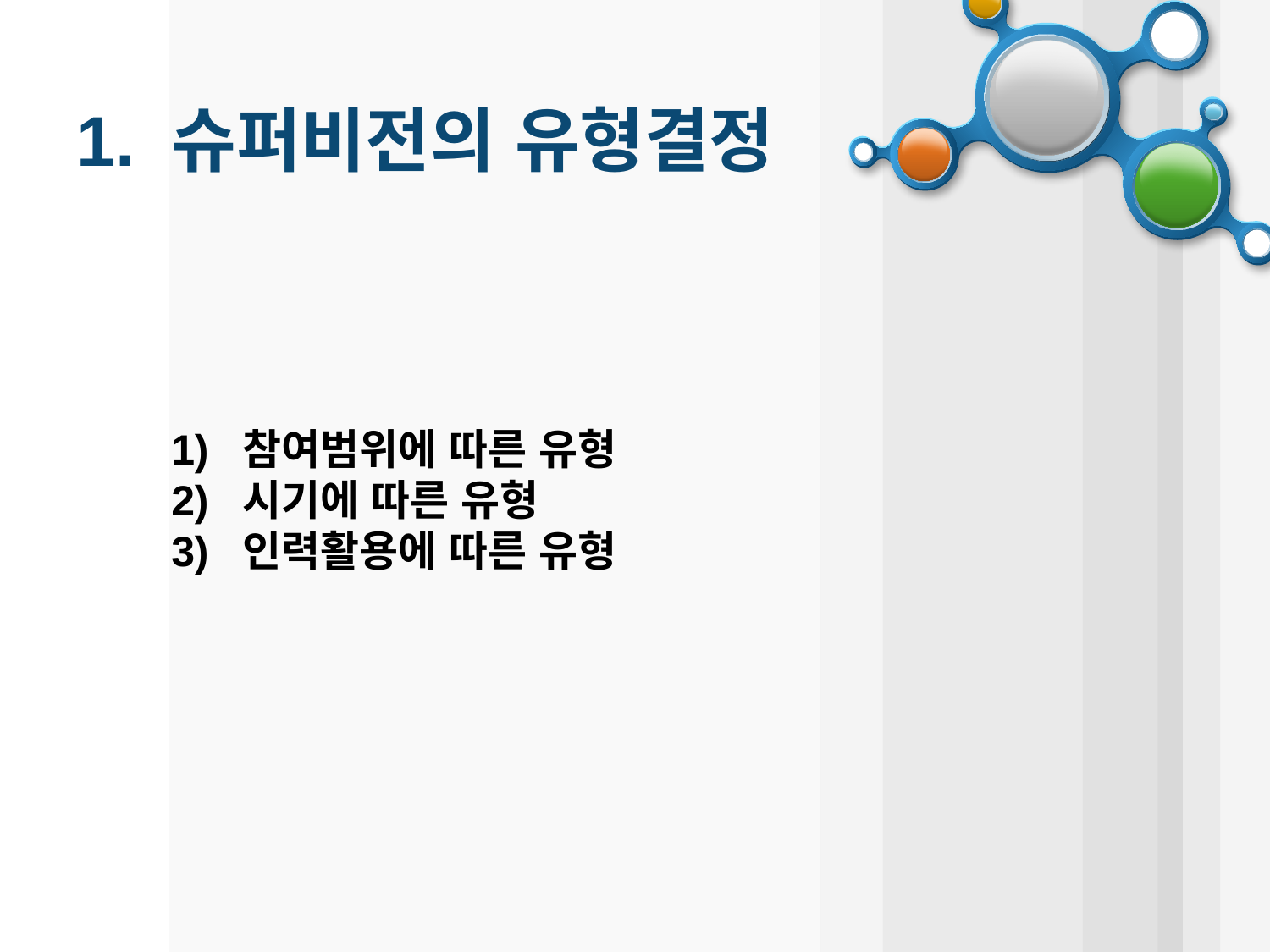

1. 슈퍼비전의 유형결정
1)  참여범위에 따른 유형
2)  시기에 따른 유형
3)  인력활용에 따른 유형